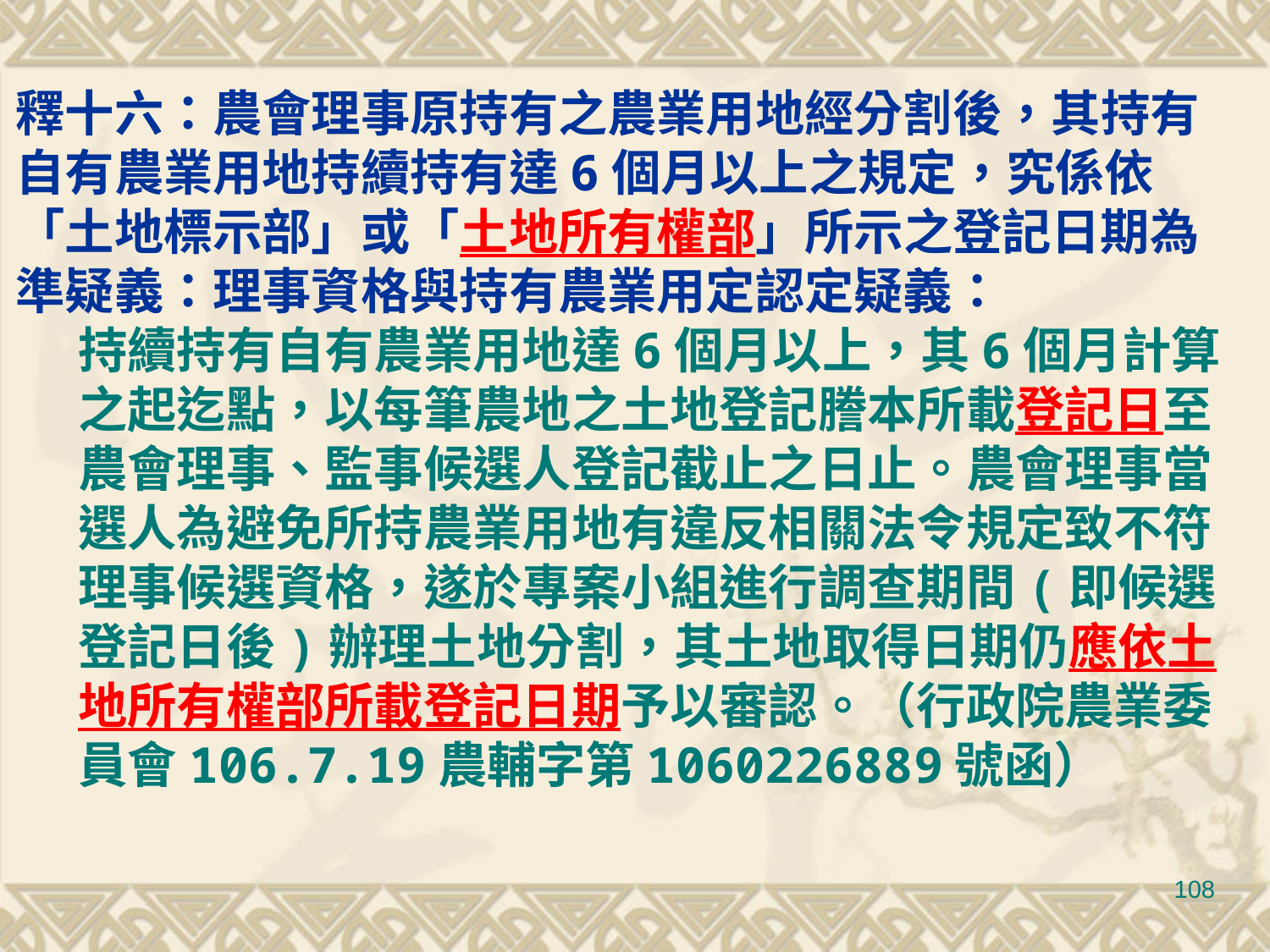

釋十六：農會理事原持有之農業用地經分割後，其持有自有農業用地持續持有達6個月以上之規定，究係依「土地標示部」或「土地所有權部」所示之登記日期為準疑義：理事資格與持有農業用定認定疑義：
持續持有自有農業用地達6個月以上，其6個月計算之起迄點，以每筆農地之土地登記謄本所載登記日至農會理事、監事候選人登記截止之日止。農會理事當選人為避免所持農業用地有違反相關法令規定致不符理事候選資格，遂於專案小組進行調查期間(即候選登記日後)辦理土地分割，其土地取得日期仍應依土地所有權部所載登記日期予以審認。（行政院農業委員會106.7.19農輔字第1060226889號函）
108